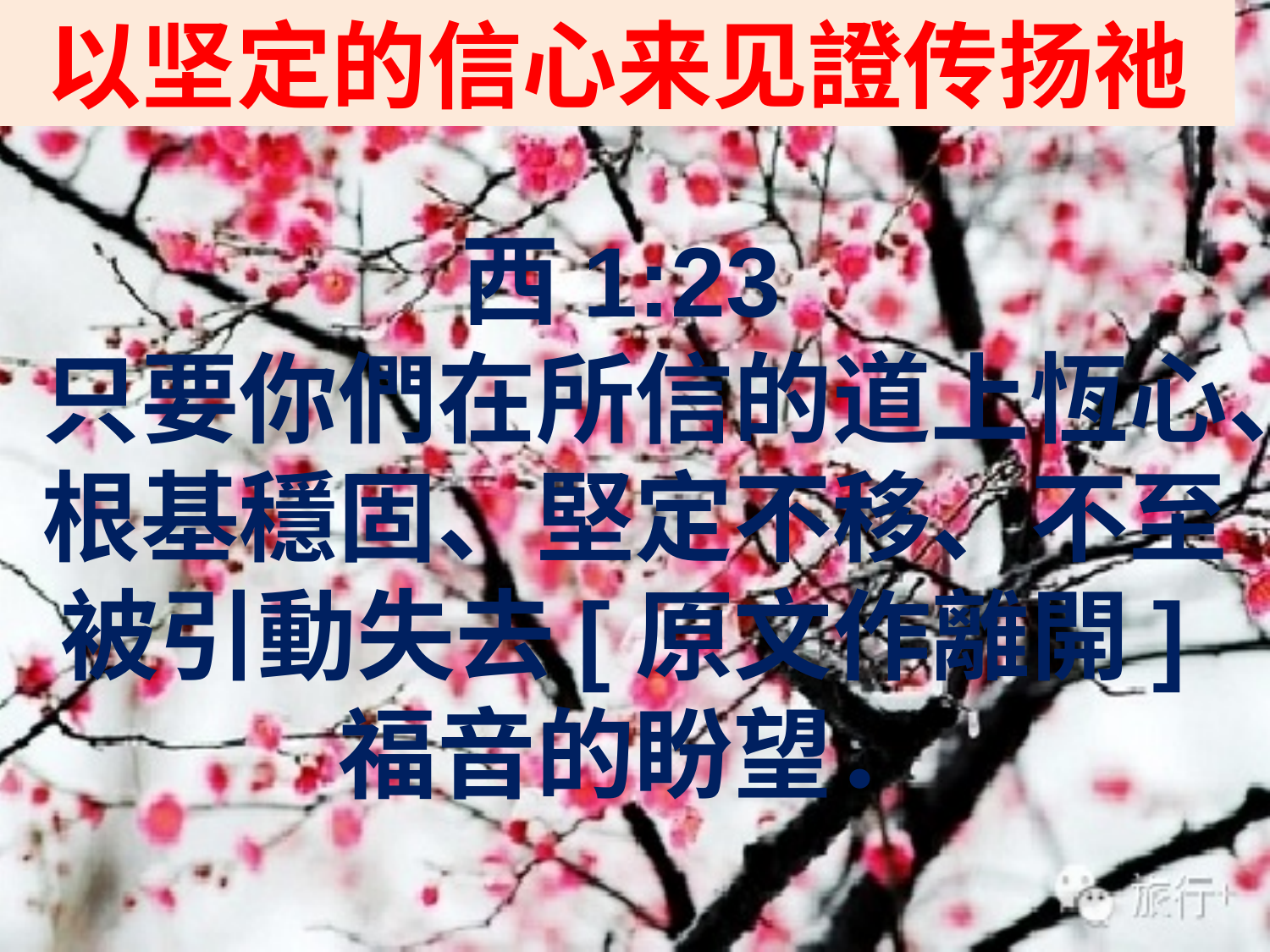

以坚定的信心来见證传扬祂
西1:23
只要你們在所信的道上恆心、根基穩固、堅定不移、不至被引動失去[原文作離開]福音的盼望．